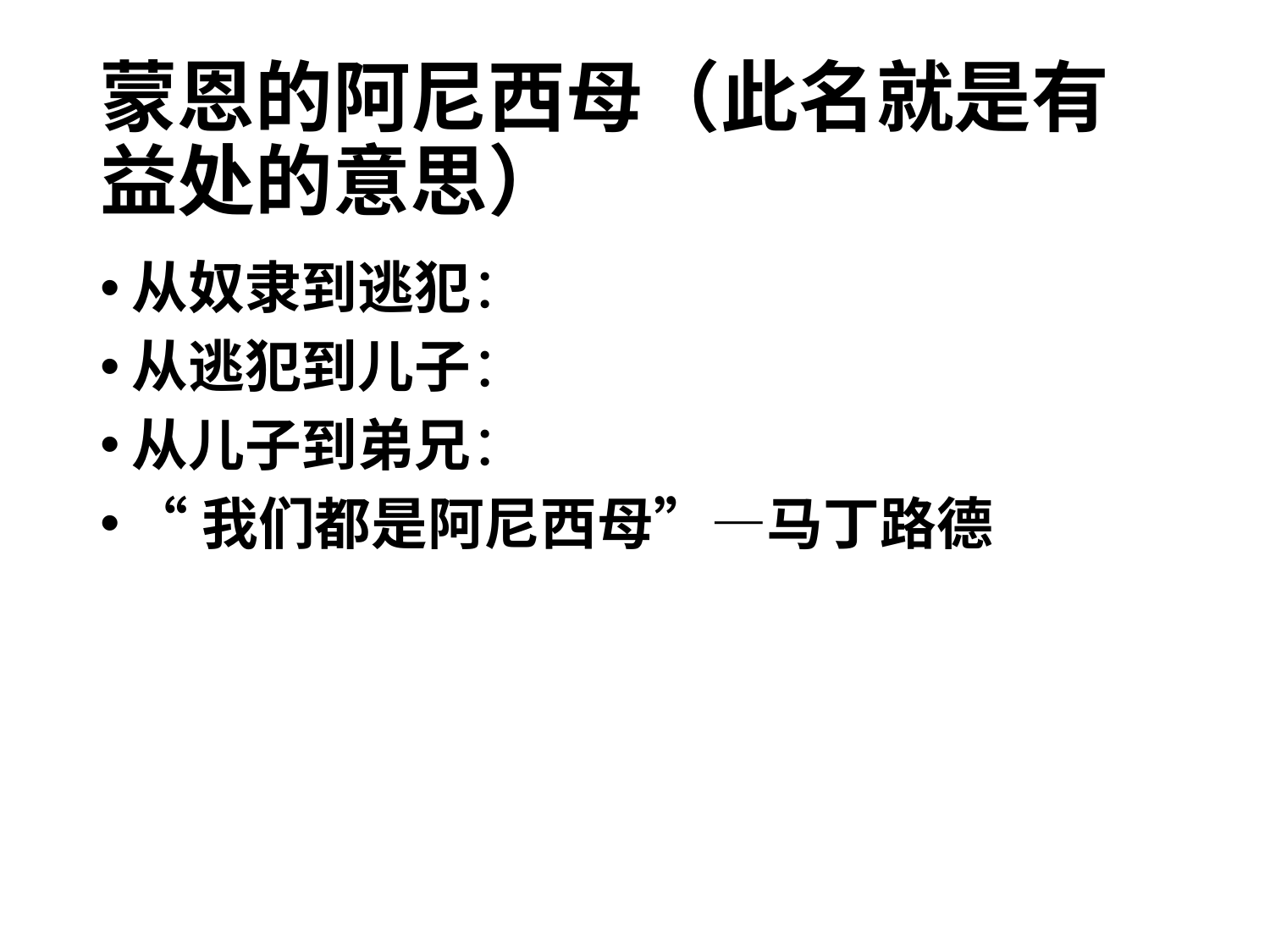

# 蒙恩的阿尼西母（此名就是有益处的意思）
从奴隶到逃犯：
从逃犯到儿子：
从儿子到弟兄：
“我们都是阿尼西母”—马丁路德